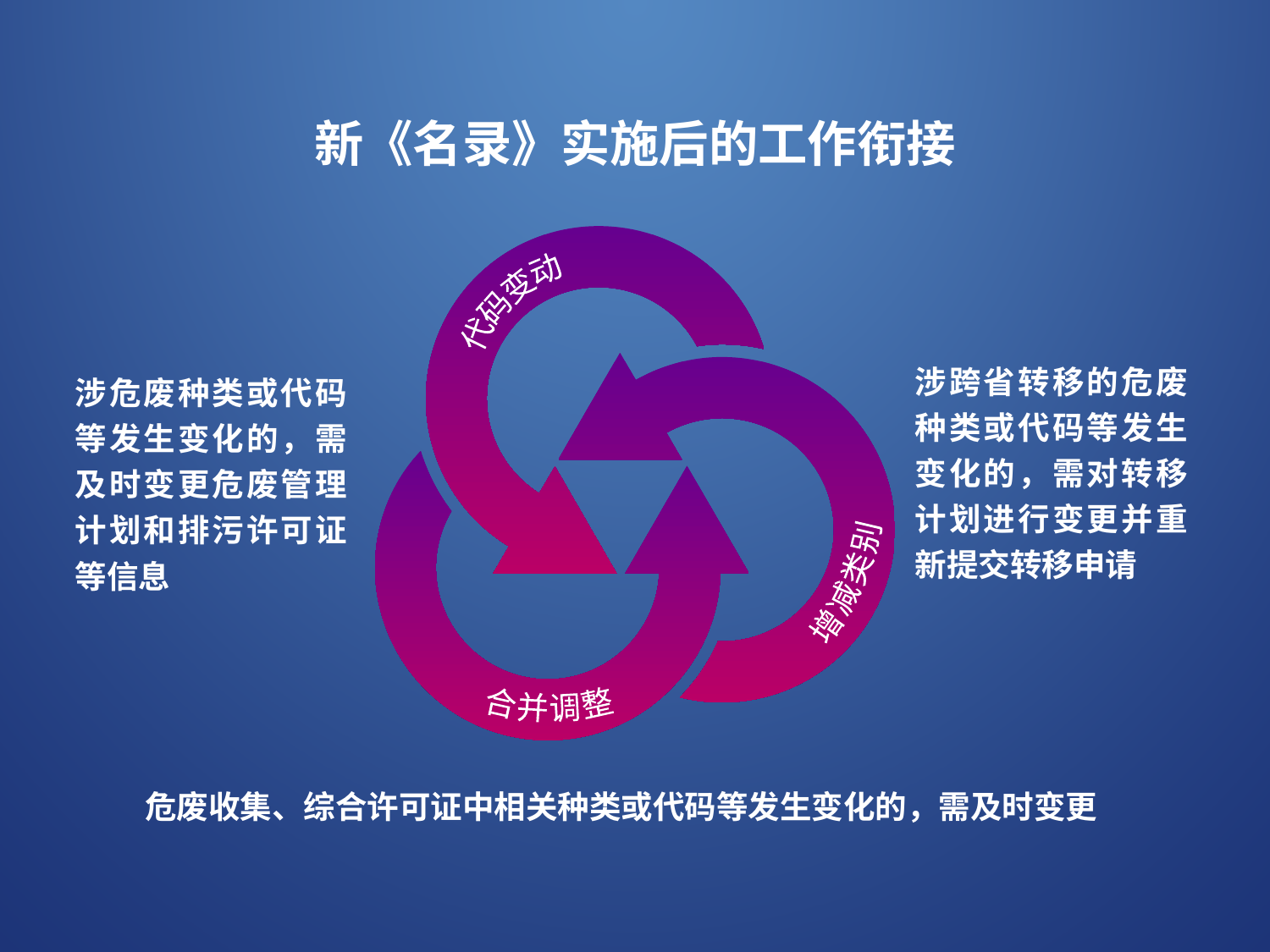

新《名录》实施后的工作衔接

代码变动

增减类别
合并调整
涉跨省转移的危废种类或代码等发生变化的，需对转移计划进行变更并重新提交转移申请
涉危废种类或代码等发生变化的，需及时变更危废管理计划和排污许可证等信息
危废收集、综合许可证中相关种类或代码等发生变化的，需及时变更